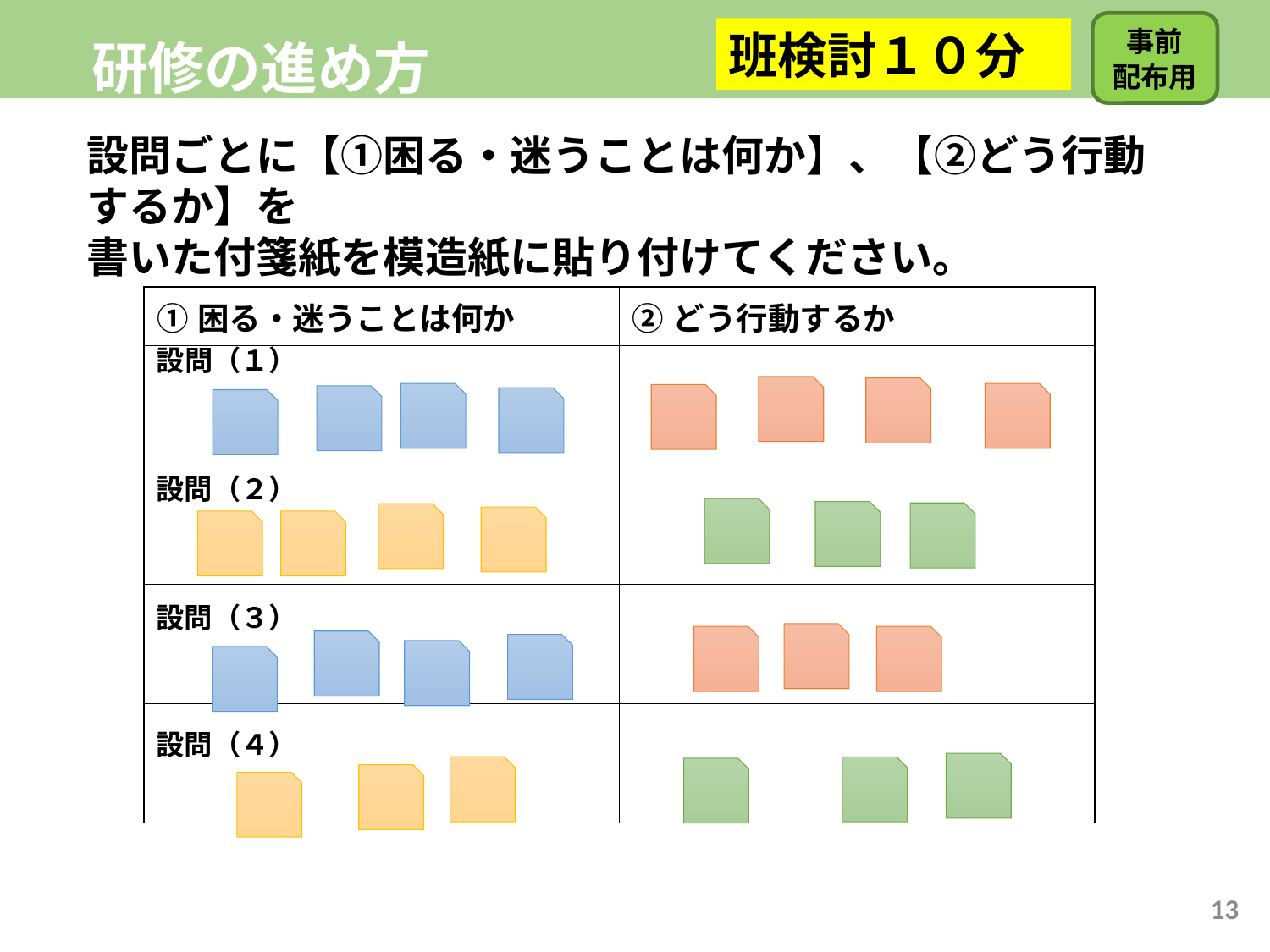

# 研修の進め方
事前
配布用
班検討１０分
設問ごとに【①困る・迷うことは何か】、【②どう行動するか】を
書いた付箋紙を模造紙に貼り付けてください。
| ①困る・迷うことは何か | ②どう行動するか |
| --- | --- |
|  |  |
|  |  |
|  |  |
|  |  |
設問（１）

設問（２）

設問（３）

設問（４）

13